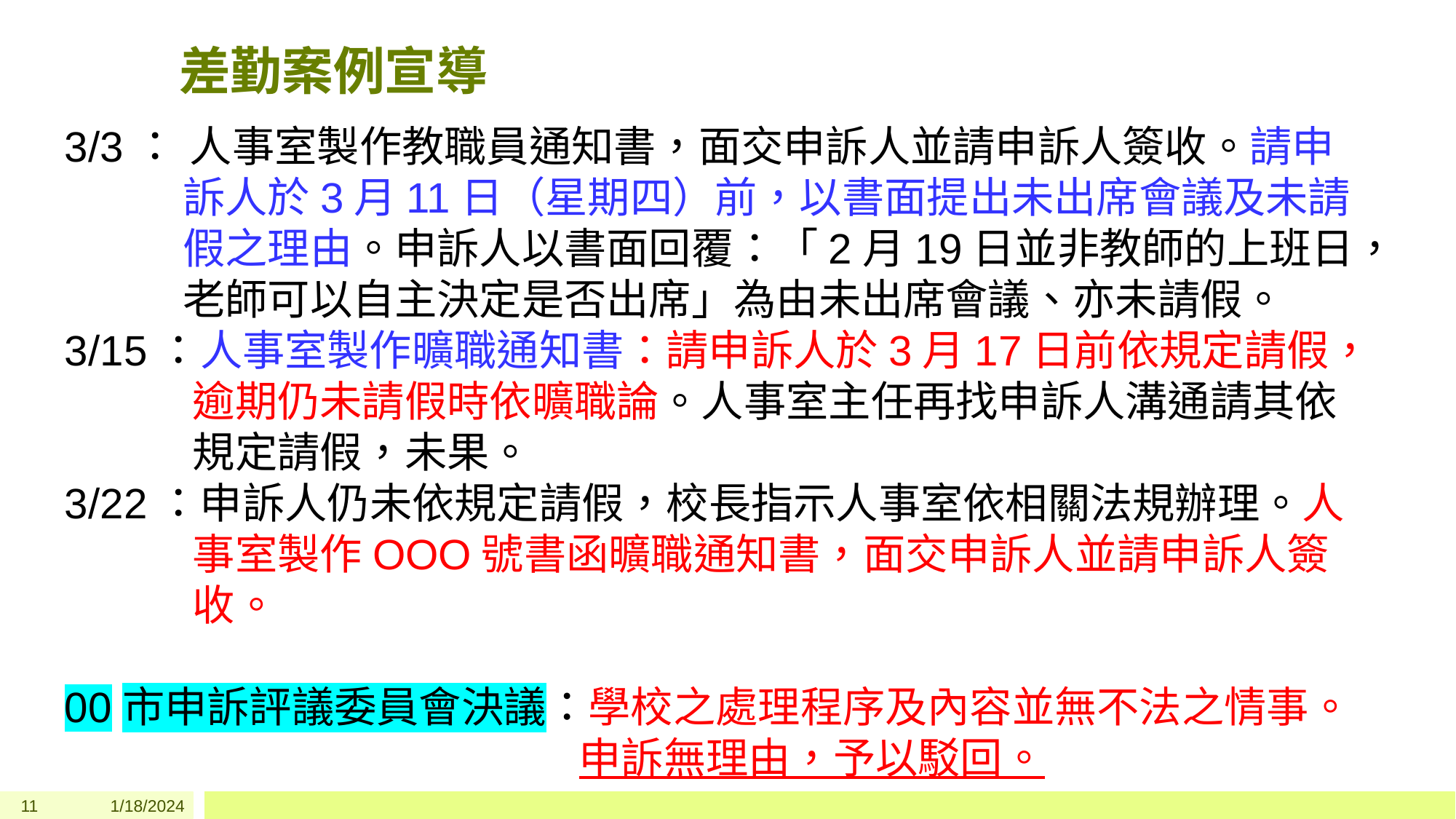

差勤案例宣導
3/3： 人事室製作教職員通知書，面交申訴人並請申訴人簽收。請申訴人於3月11日（星期四）前，以書面提出未出席會議及未請假之理由。申訴人以書面回覆：「2月19日並非教師的上班日，老師可以自主決定是否出席」為由未出席會議、亦未請假。
3/15：人事室製作曠職通知書：請申訴人於3月17日前依規定請假，逾期仍未請假時依曠職論。人事室主任再找申訴人溝通請其依規定請假，未果。
3/22：申訴人仍未依規定請假，校長指示人事室依相關法規辦理。人事室製作OOO號書函曠職通知書，面交申訴人並請申訴人簽收。

00市申訴評議委員會決議：學校之處理程序及內容並無不法之情事。申訴無理由，予以駁回。
11
1/18/2024